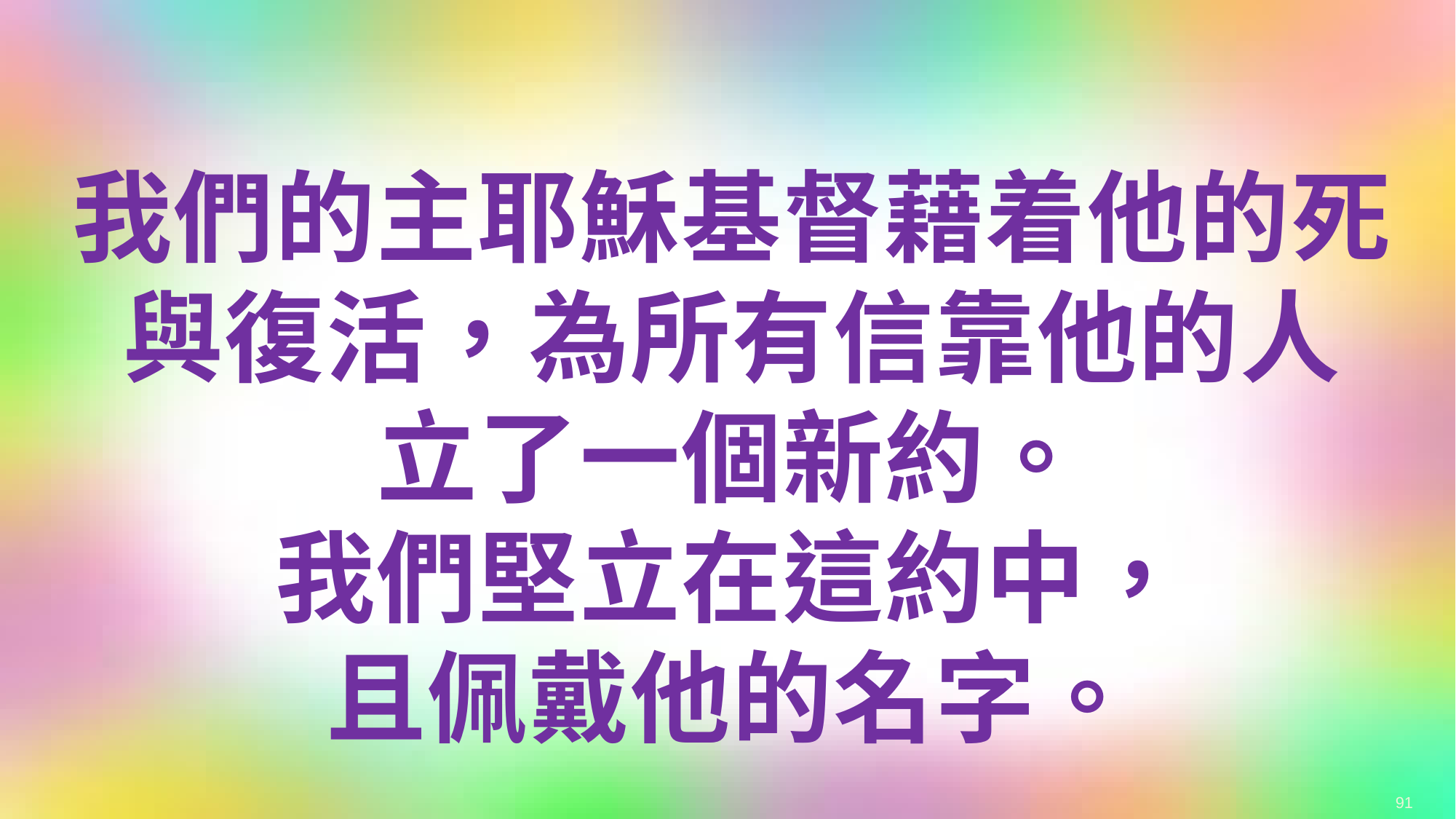

我們的主耶穌基督藉着他的死
與復活，為所有信靠他的人
立了一個新約。
我們堅立在這約中，
且佩戴他的名字。
91